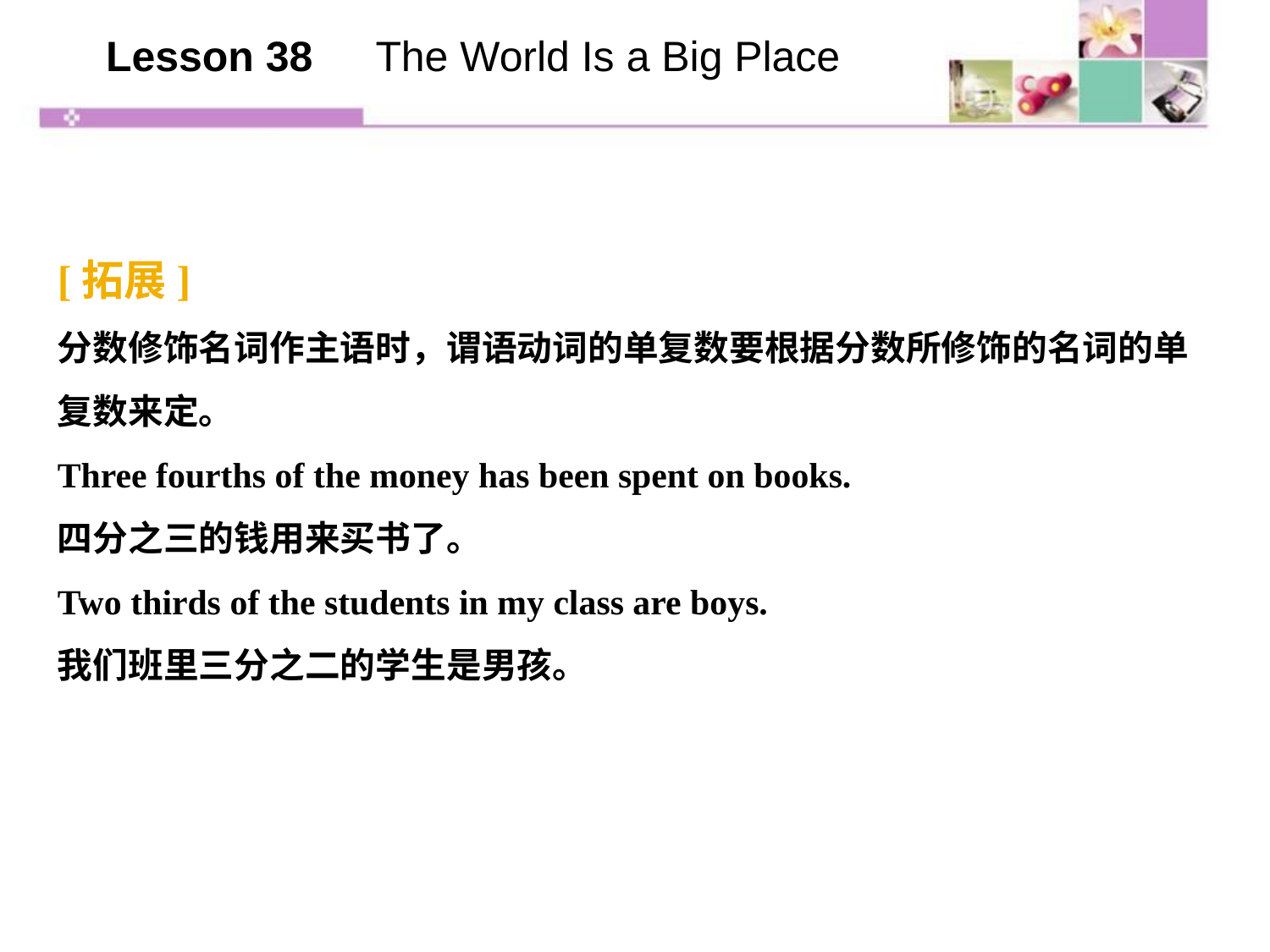

Lesson 38　The World Is a Big Place
[拓展]
分数修饰名词作主语时，谓语动词的单复数要根据分数所修饰的名词的单复数来定。
Three fourths of the money has been spent on books.
四分之三的钱用来买书了。
Two thirds of the students in my class are boys.
我们班里三分之二的学生是男孩。